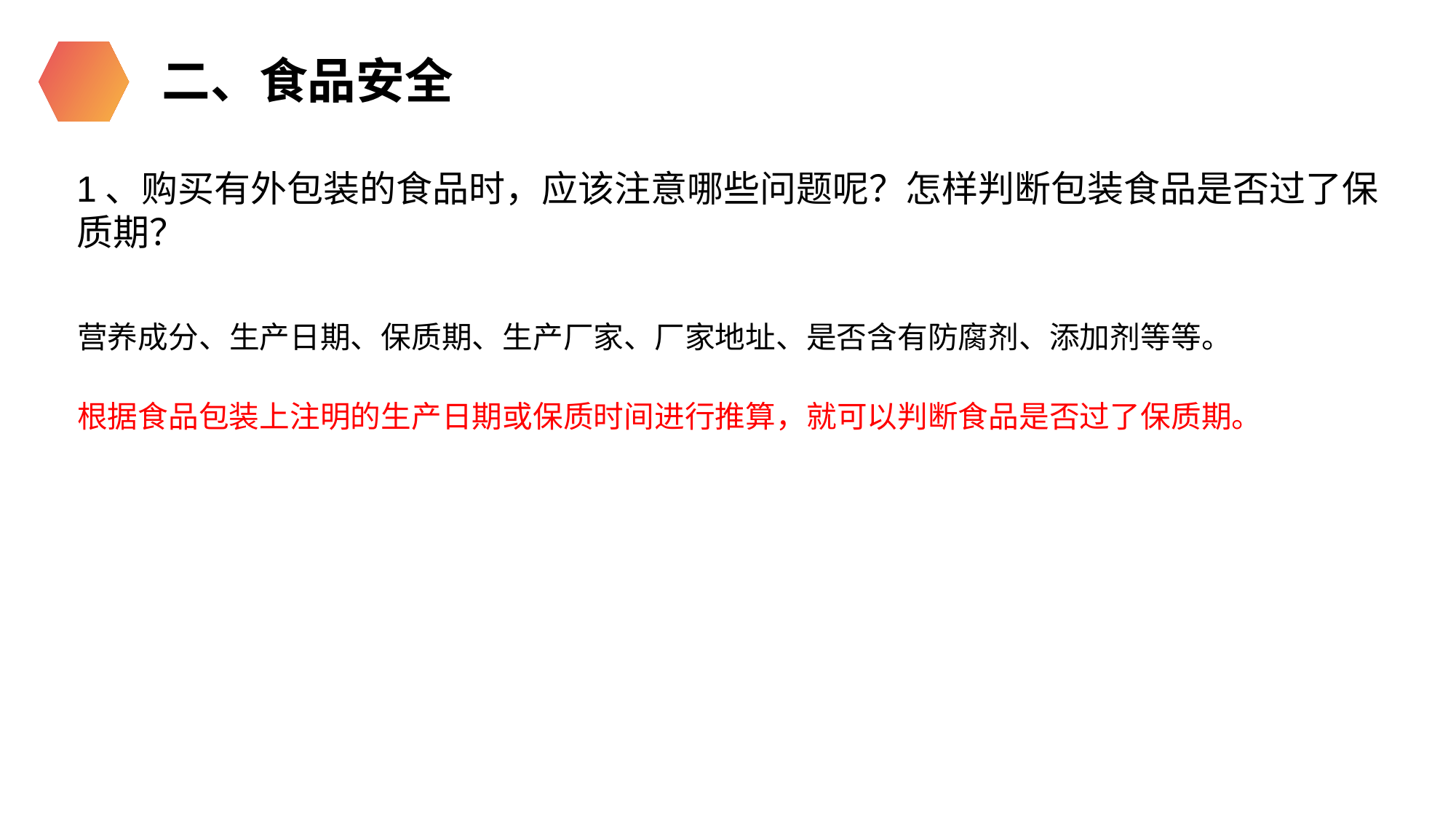

二、食品安全
1、购买有外包装的食品时，应该注意哪些问题呢？怎样判断包装食品是否过了保质期？
     营养成分、生产日期、保质期、生产厂家、厂家地址、是否含有防腐剂、添加剂等等。
     根据食品包装上注明的生产日期或保质时间进行推算，就可以判断食品是否过了保质期。